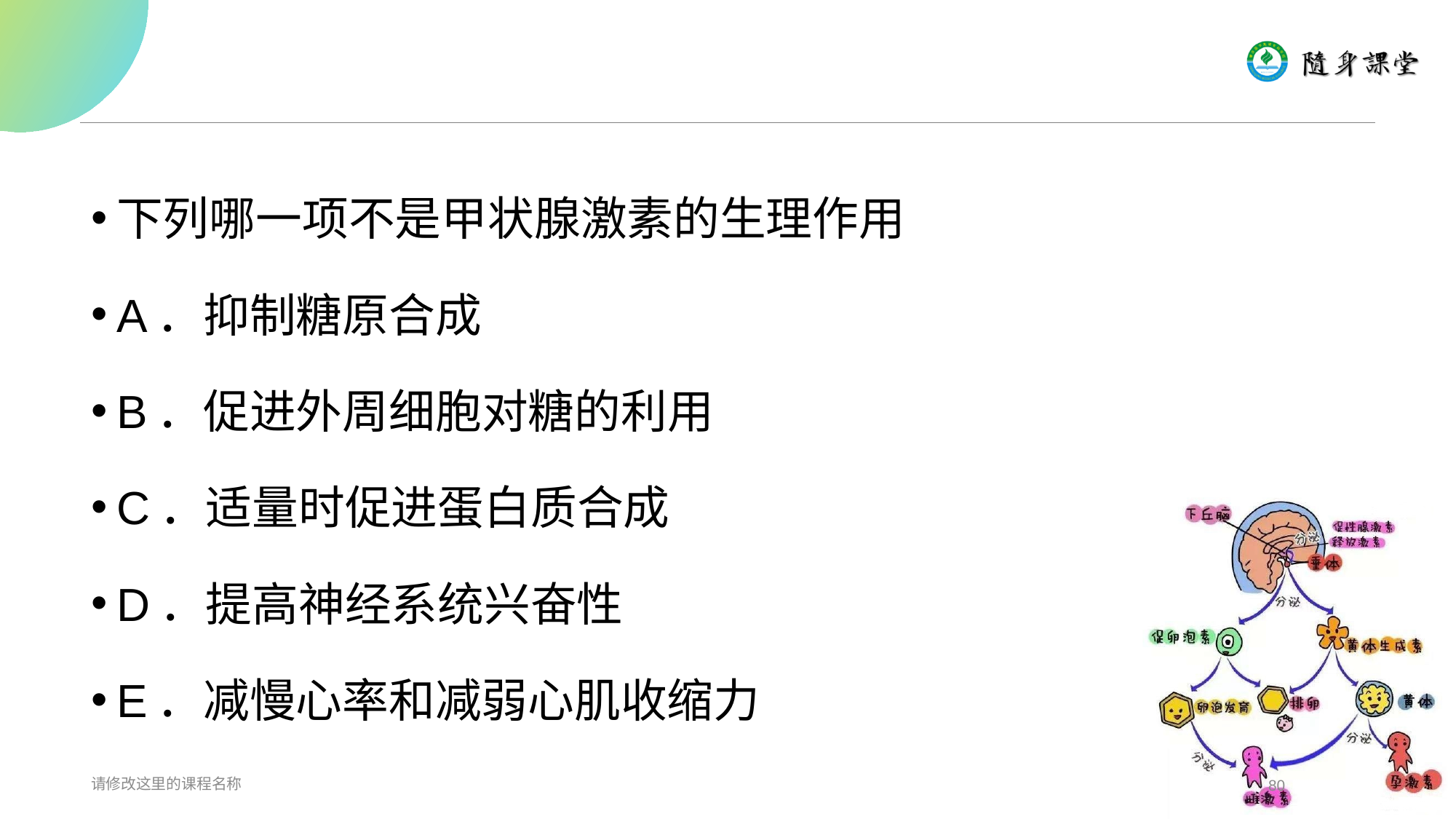

#
下列哪一项不是甲状腺激素的生理作用
A．抑制糖原合成
B．促进外周细胞对糖的利用
C．适量时促进蛋白质合成
D．提高神经系统兴奋性
E．减慢心率和减弱心肌收缩力
请修改这里的课程名称
80